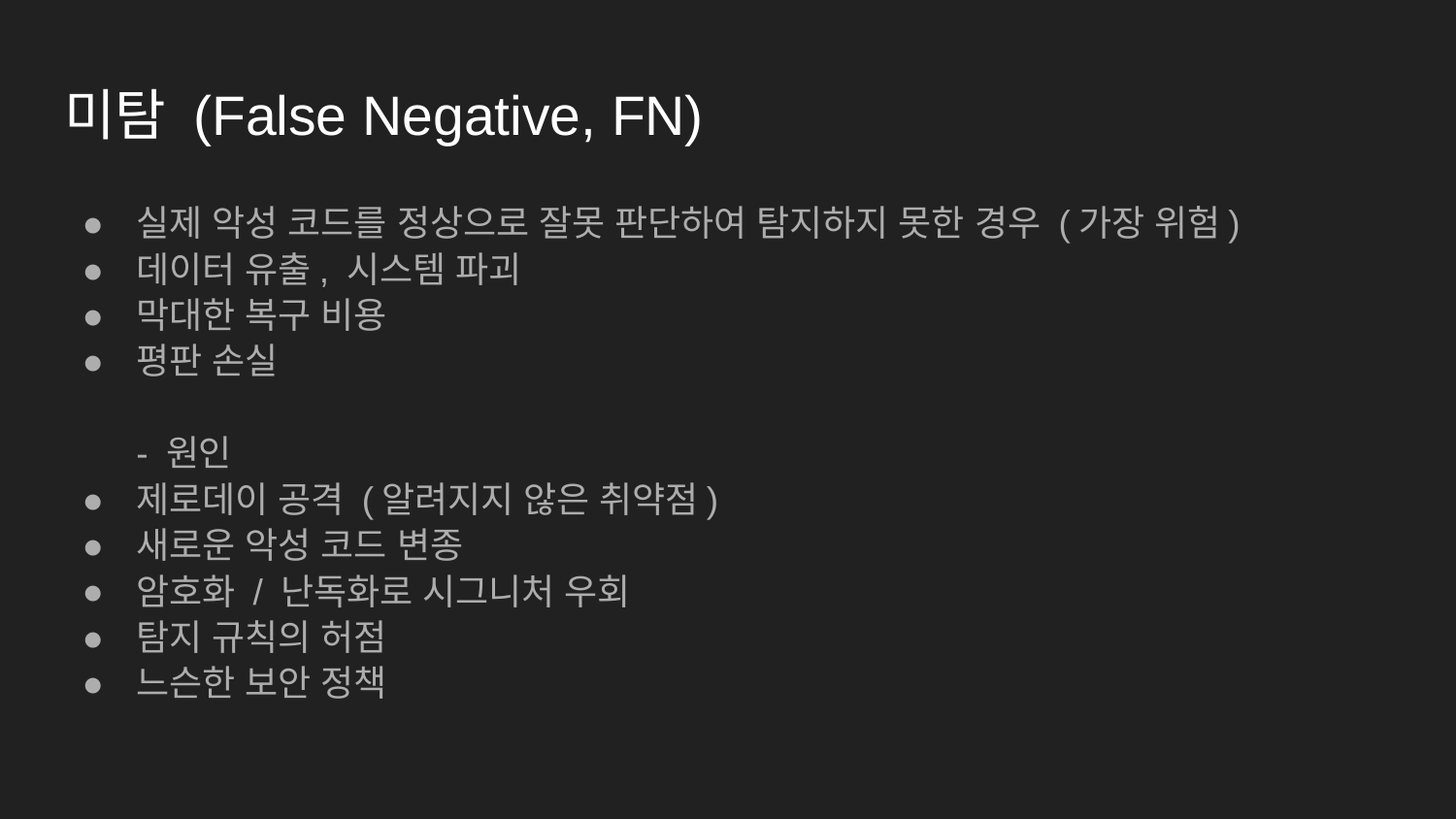

# 미탐 (False Negative, FN)
실제 악성 코드를 정상으로 잘못 판단하여 탐지하지 못한 경우 (가장 위험)
데이터 유출, 시스템 파괴
막대한 복구 비용
평판 손실
- 원인
제로데이 공격 (알려지지 않은 취약점)
새로운 악성 코드 변종
암호화 / 난독화로 시그니처 우회
탐지 규칙의 허점
느슨한 보안 정책